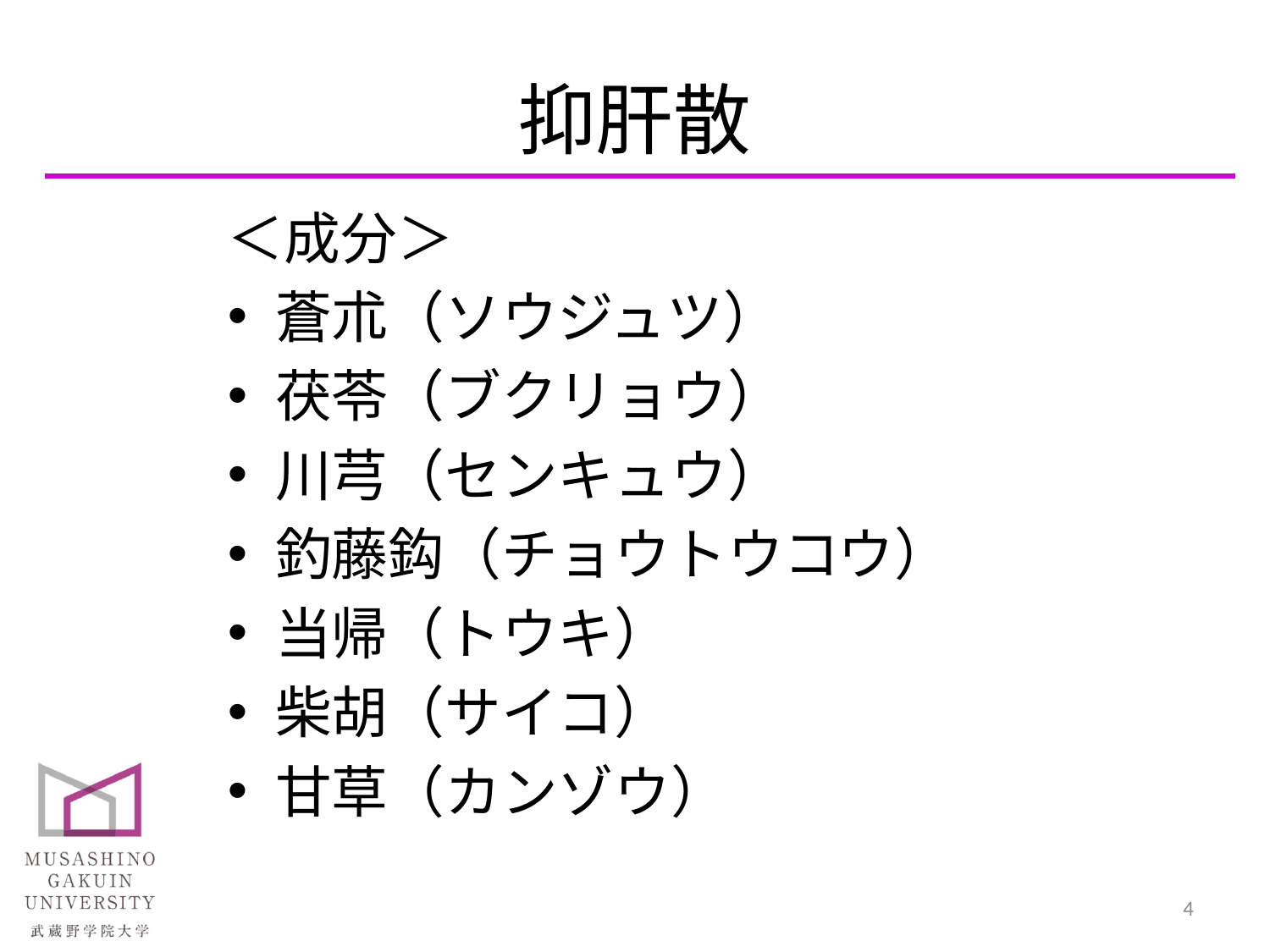

# 抑肝散
＜成分＞
蒼朮（ソウジュツ）
茯苓（ブクリョウ）
川芎（センキュウ）
釣藤鈎（チョウトウコウ）
当帰（トウキ）
柴胡（サイコ）
甘草（カンゾウ）
4